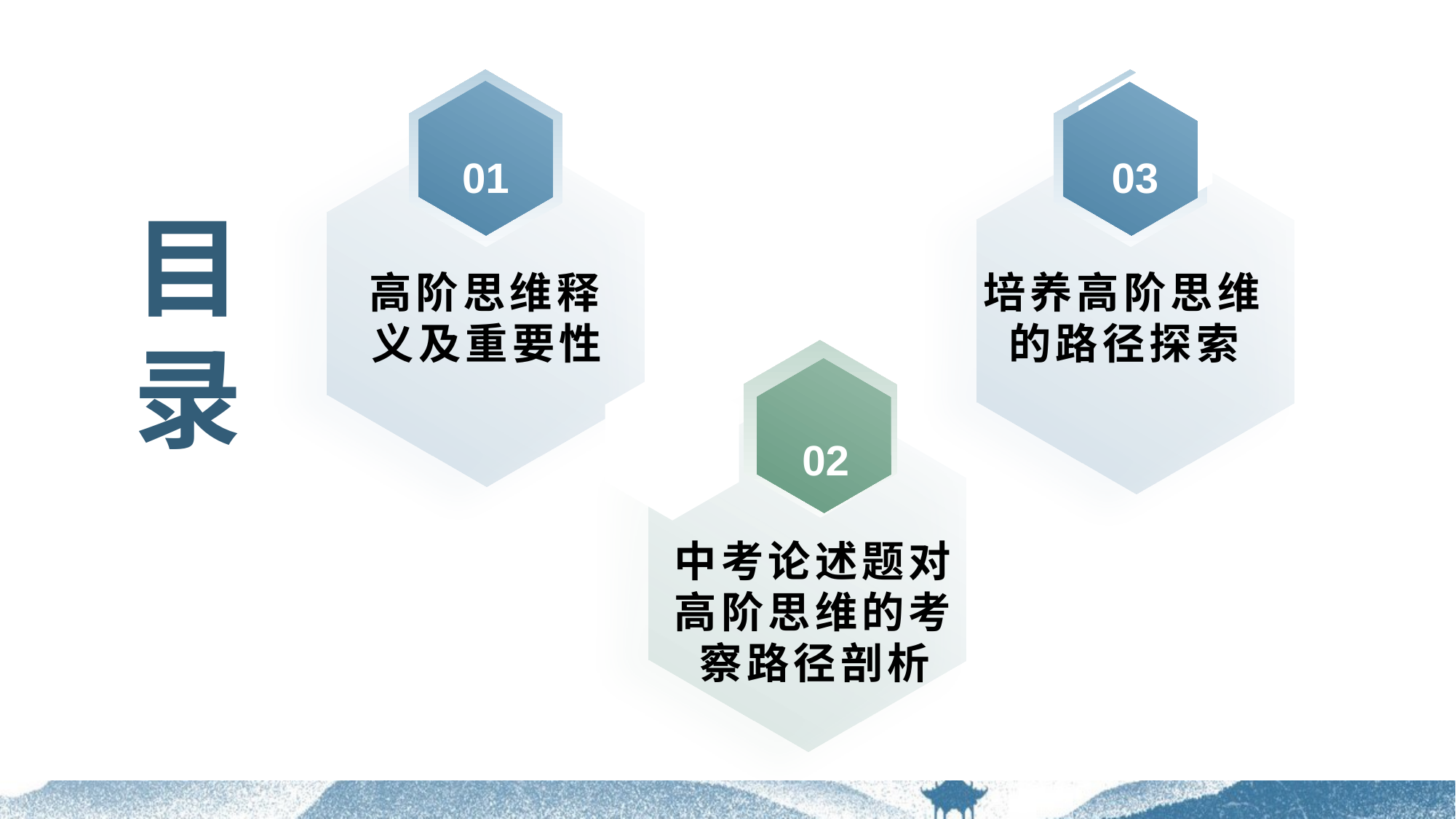

01
03

# 目录
高阶思维释义及重要性
培养高阶思维的路径探索

02

中考论述题对高阶思维的考察路径剖析